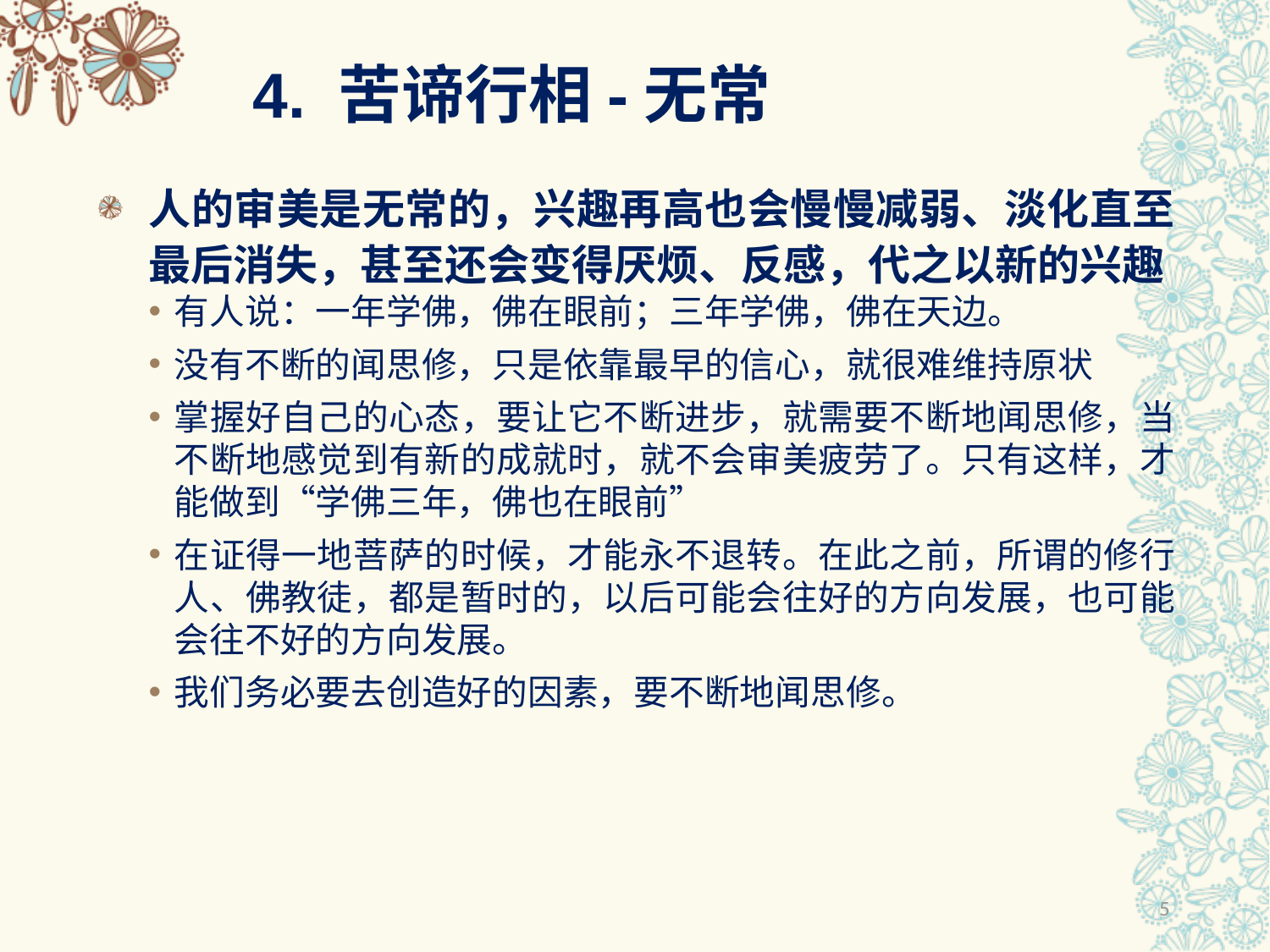

# 4. 苦谛行相-无常
人的审美是无常的，兴趣再高也会慢慢减弱、淡化直至最后消失，甚至还会变得厌烦、反感，代之以新的兴趣
有人说：一年学佛，佛在眼前；三年学佛，佛在天边。
没有不断的闻思修，只是依靠最早的信心，就很难维持原状
掌握好自己的心态，要让它不断进步，就需要不断地闻思修，当不断地感觉到有新的成就时，就不会审美疲劳了。只有这样，才能做到“学佛三年，佛也在眼前”
在证得一地菩萨的时候，才能永不退转。在此之前，所谓的修行人、佛教徒，都是暂时的，以后可能会往好的方向发展，也可能会往不好的方向发展。
我们务必要去创造好的因素，要不断地闻思修。
5